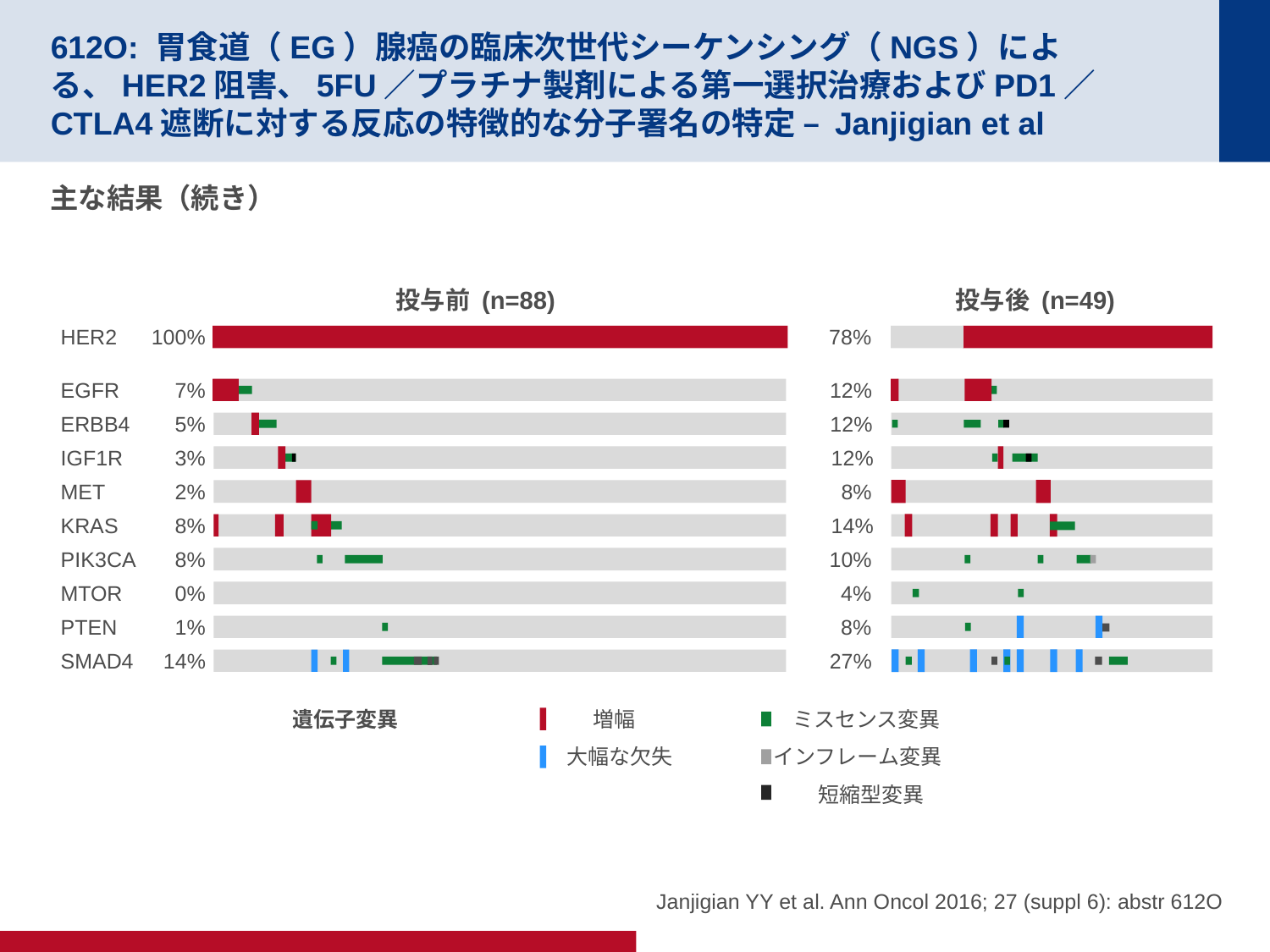

# 612O: 胃食道（EG）腺癌の臨床次世代シーケンシング（NGS）による、HER2阻害、5FU／プラチナ製剤による第一選択治療およびPD1／CTLA4遮断に対する反応の特徴的な分子署名の特定 – Janjigian et al
主な結果（続き）
投与前 (n=88)
投与後 (n=49)
HER2
100%
78%

EGFR
7%
12%

ERBB4
5%
12%

IGF1R
3%
12%

MET
2%
8%

KRAS
8%
14%

PIK3CA
8%
10%

MTOR
0%
4%

PTEN
1%
8%

SMAD4
14%
27%

遺伝子変異
増幅
ミスセンス変異

大幅な欠失
インフレーム変異

短縮型変異

Janjigian YY et al. Ann Oncol 2016; 27 (suppl 6): abstr 612O